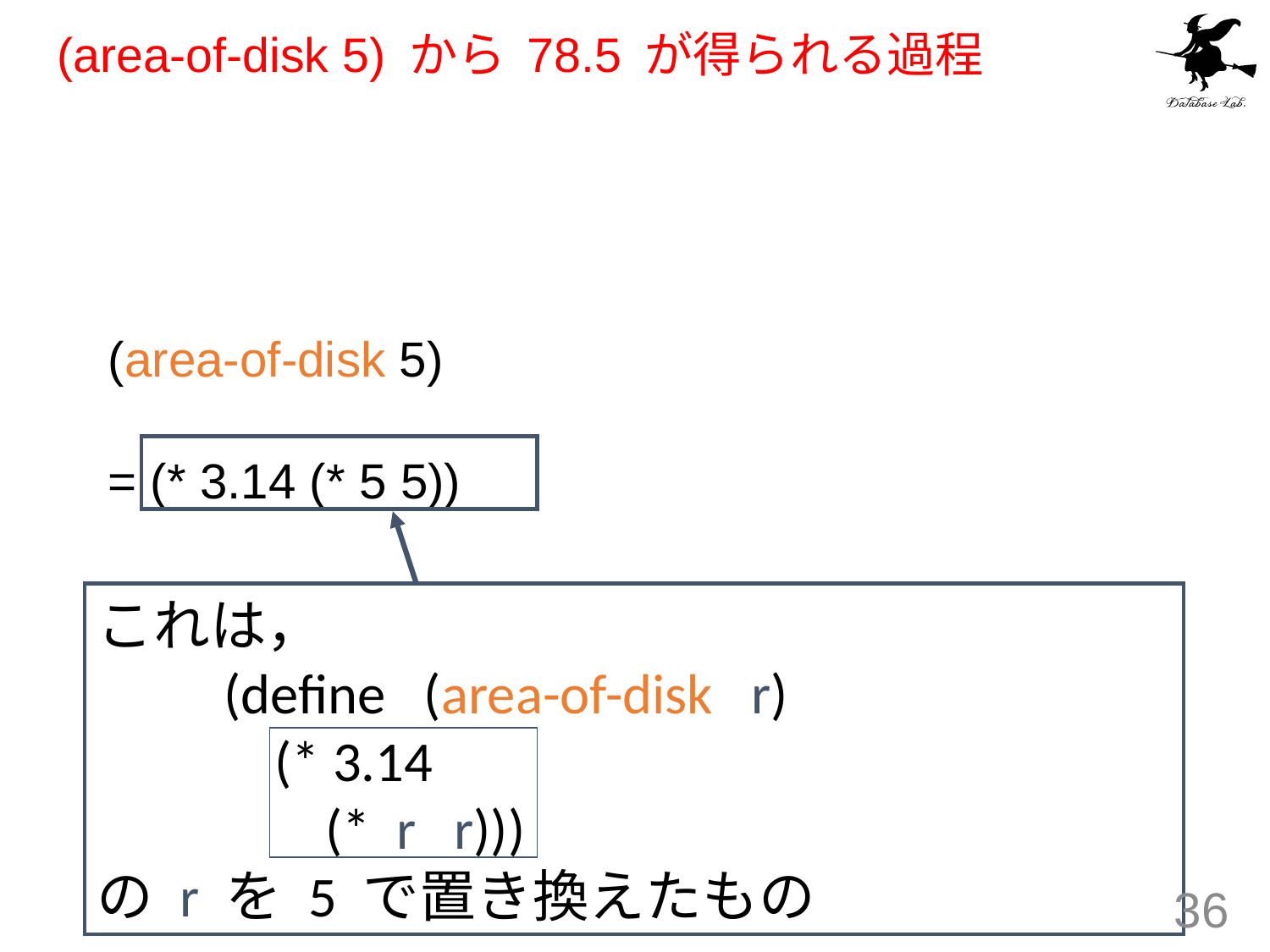

# (area-of-disk 5) から 78.5 が得られる過程
(area-of-disk 5)
= (* 3.14 (* 5 5))
= (* 3.14 25)
= 78.5

これは，
	(define   (area-of-disk   r)
	    (* 3.14
	        (*  r   r)))
の r を 5 で置き換えたもの

36